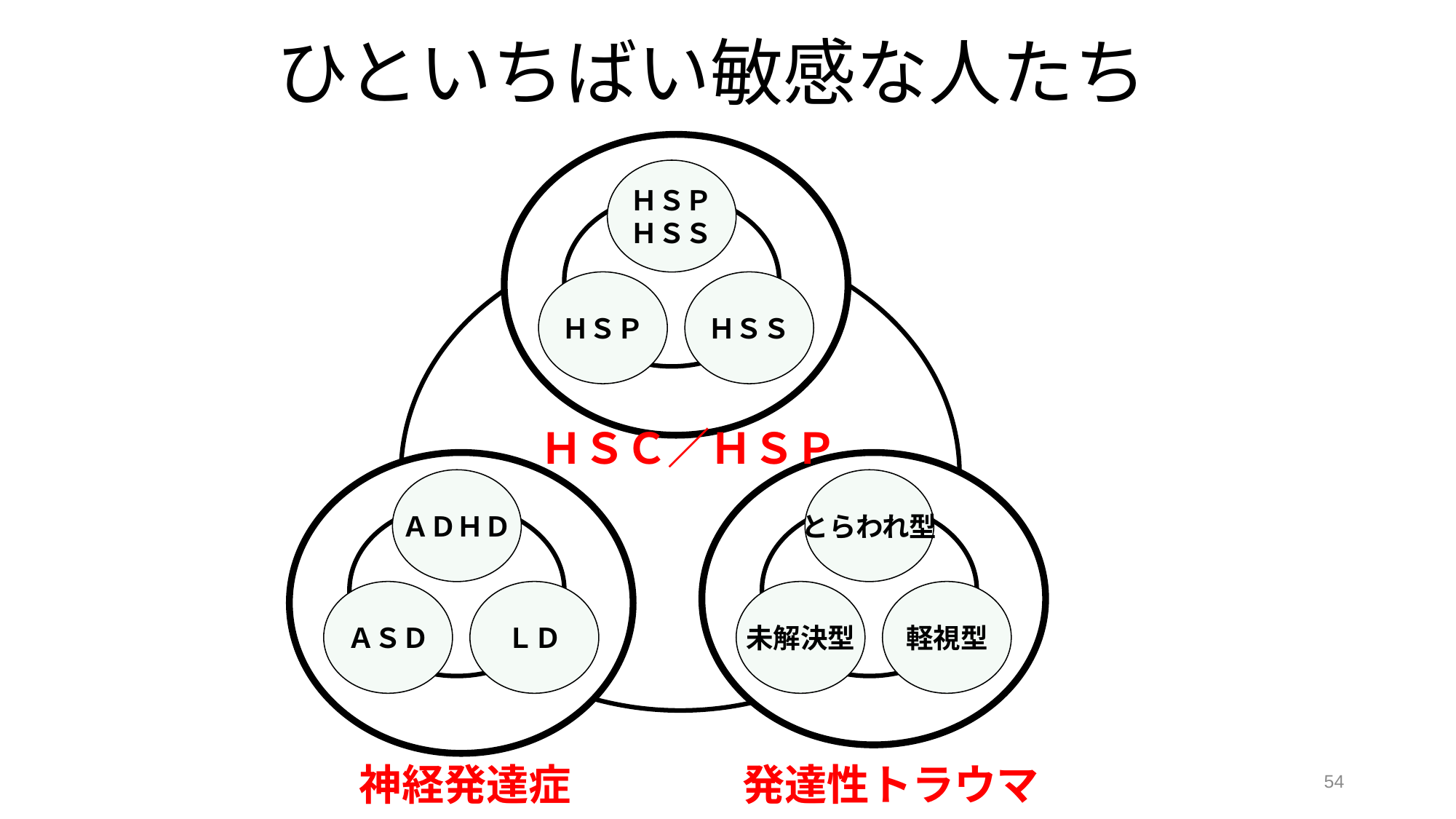

# ひといちばい敏感な人たち

ＨＳＰ
ＨＳＳ

ＨＳＰ
ＨＳＳ
ＨＳＣ／ＨＳＰ

ＡＤＨＤ

ＡＳＤ
ＬＤ
とらわれ型

未解決型
軽視型
54
神経発達症
発達性トラウマ